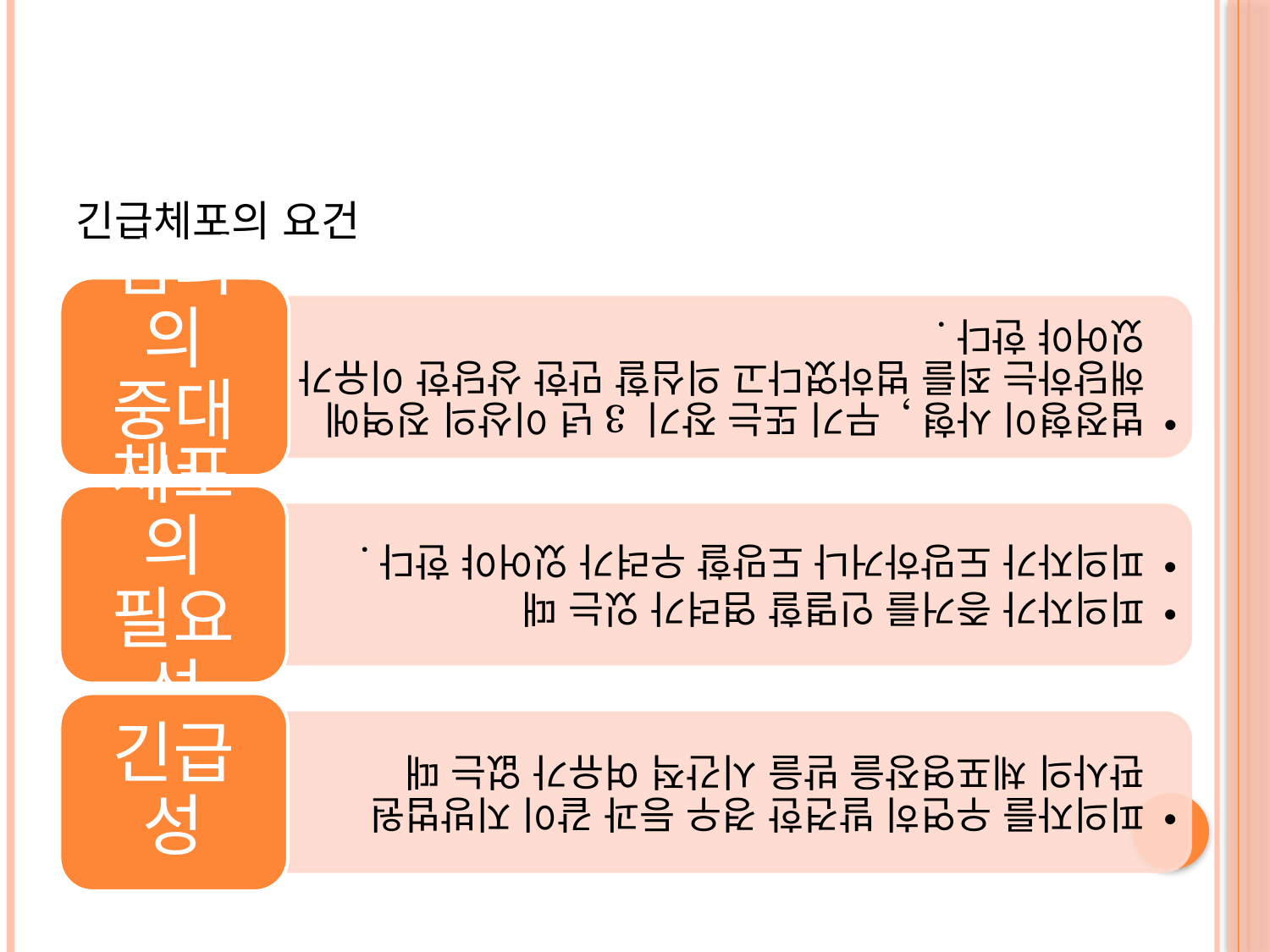

#
긴급체포의 요건
법정형이 사형, 무기 또는 장기 3년 이상의 징역에 해당하는 죄를 범하였다고 의심할 만한 상당한 이유가 있어야 한다.
범죄의 중대성
피의자가 증거를 인멸할 염려가 있는 때
피의자가 도망하거나 도망할 우려가 있어야 한다.
체포의 필요성
피의자를 우연히 발견한 경우 등과 같이 지방법원 판사의 체포영장을 받을 시간적 여유가 없는 때
긴급성